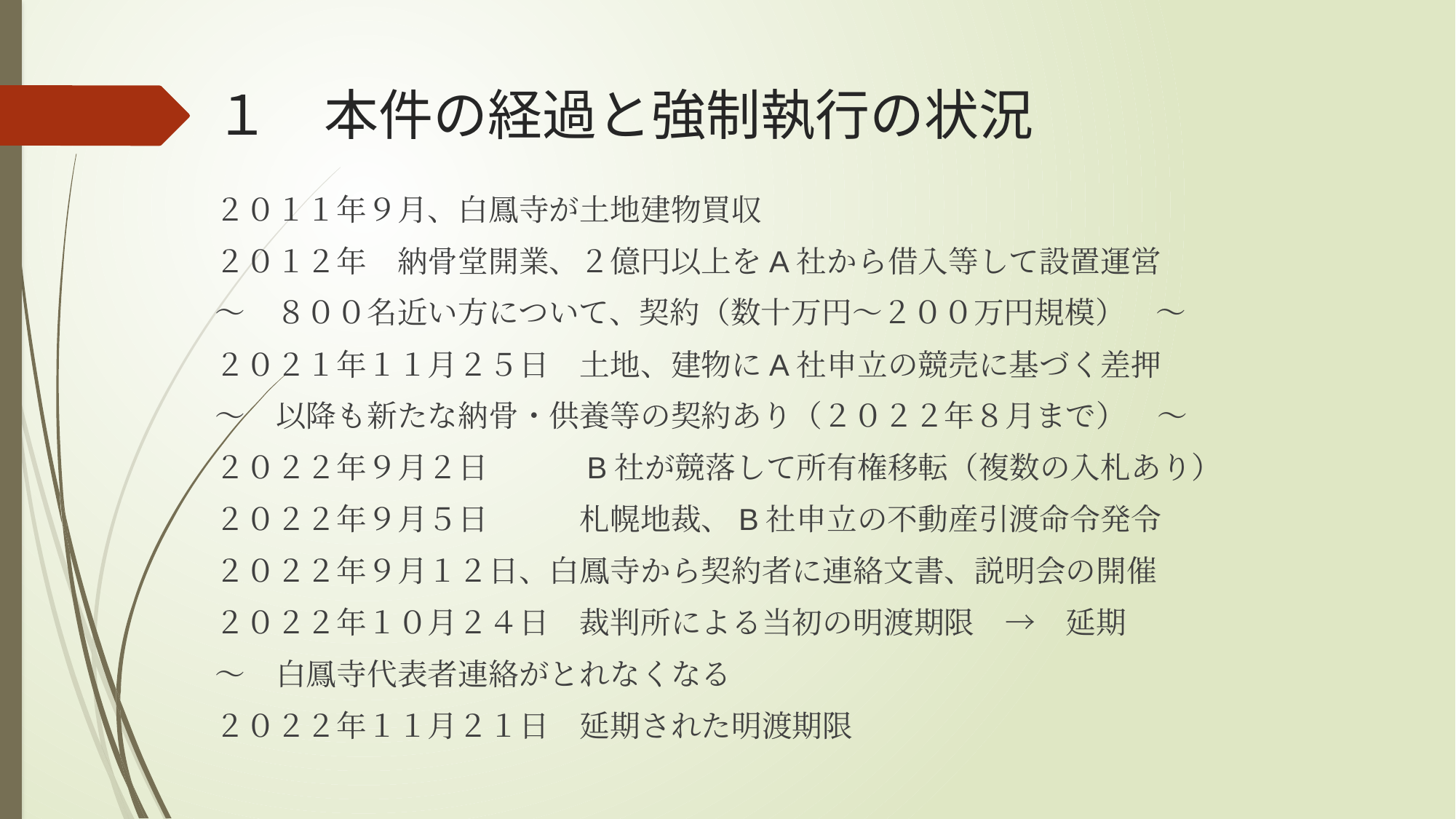

# １　本件の経過と強制執行の状況
２０１１年９月、白鳳寺が土地建物買収
２０１２年　納骨堂開業、２億円以上をA社から借入等して設置運営
～　８００名近い方について、契約（数十万円～２００万円規模）　～
２０２１年１１月２５日　土地、建物にA社申立の競売に基づく差押
～　以降も新たな納骨・供養等の契約あり（２０２２年８月まで）　～
２０２２年９月２日　　　B社が競落して所有権移転（複数の入札あり）
２０２２年９月５日　　　札幌地裁、B社申立の不動産引渡命令発令
２０２２年９月１２日、白鳳寺から契約者に連絡文書、説明会の開催
２０２２年１０月２４日　裁判所による当初の明渡期限　→　延期
～　白鳳寺代表者連絡がとれなくなる
２０２２年１１月２１日　延期された明渡期限